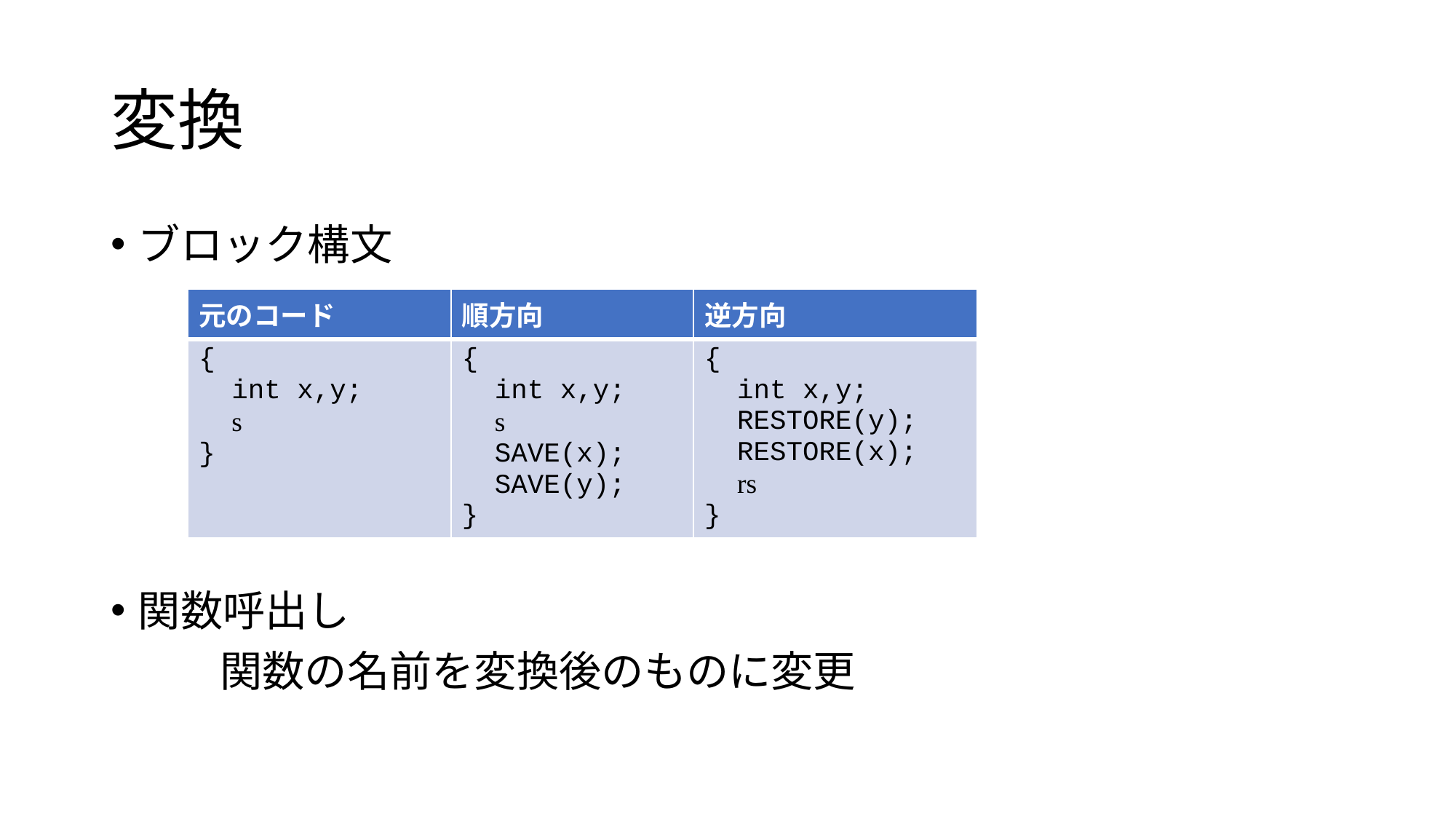

# 変換
ブロック構文

関数呼出し
	関数の名前を変換後のものに変更
| 元のコード | 順方向 | 逆方向 |
| --- | --- | --- |
| { int x,y; s } | { int x,y; s SAVE(x); SAVE(y); } | { int x,y; RESTORE(y); RESTORE(x); rs } |